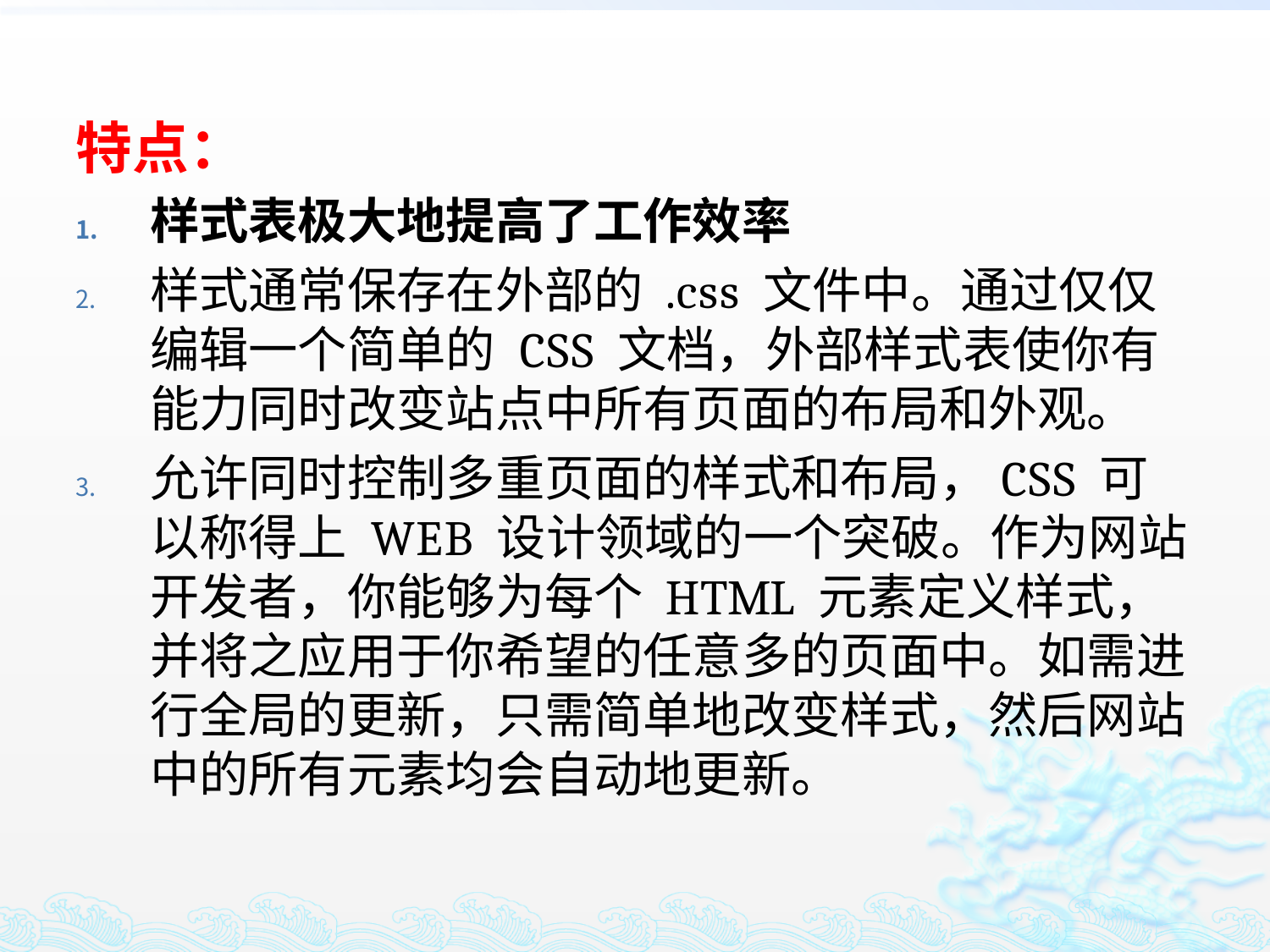

特点：
样式表极大地提高了工作效率
样式通常保存在外部的 .css 文件中。通过仅仅编辑一个简单的 CSS 文档，外部样式表使你有能力同时改变站点中所有页面的布局和外观。
允许同时控制多重页面的样式和布局，CSS 可以称得上 WEB 设计领域的一个突破。作为网站开发者，你能够为每个 HTML 元素定义样式，并将之应用于你希望的任意多的页面中。如需进行全局的更新，只需简单地改变样式，然后网站中的所有元素均会自动地更新。